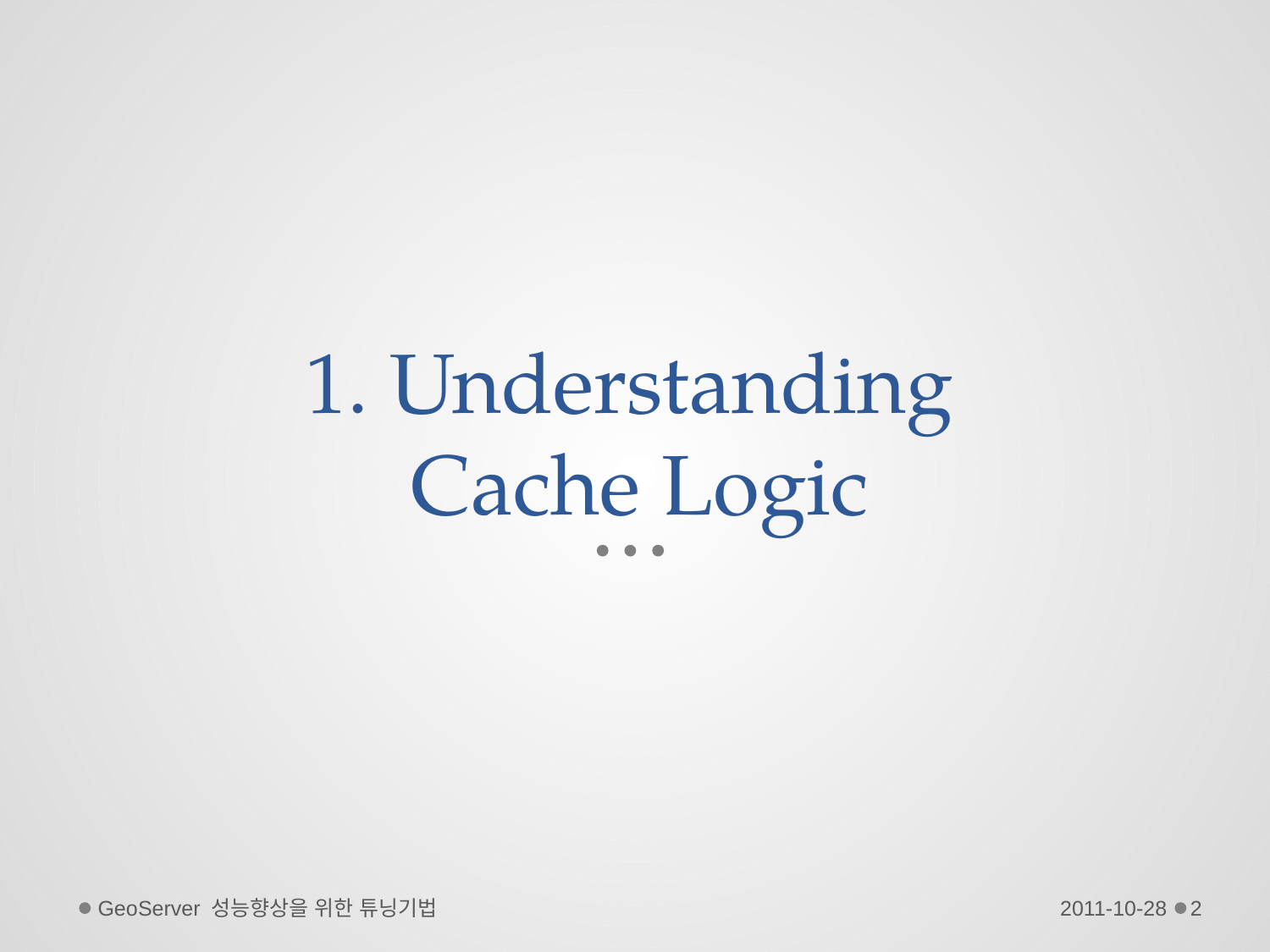

# 1. Understanding Cache Logic

GeoServer 성능향상을 위한 튜닝기법
2011-10-28
2